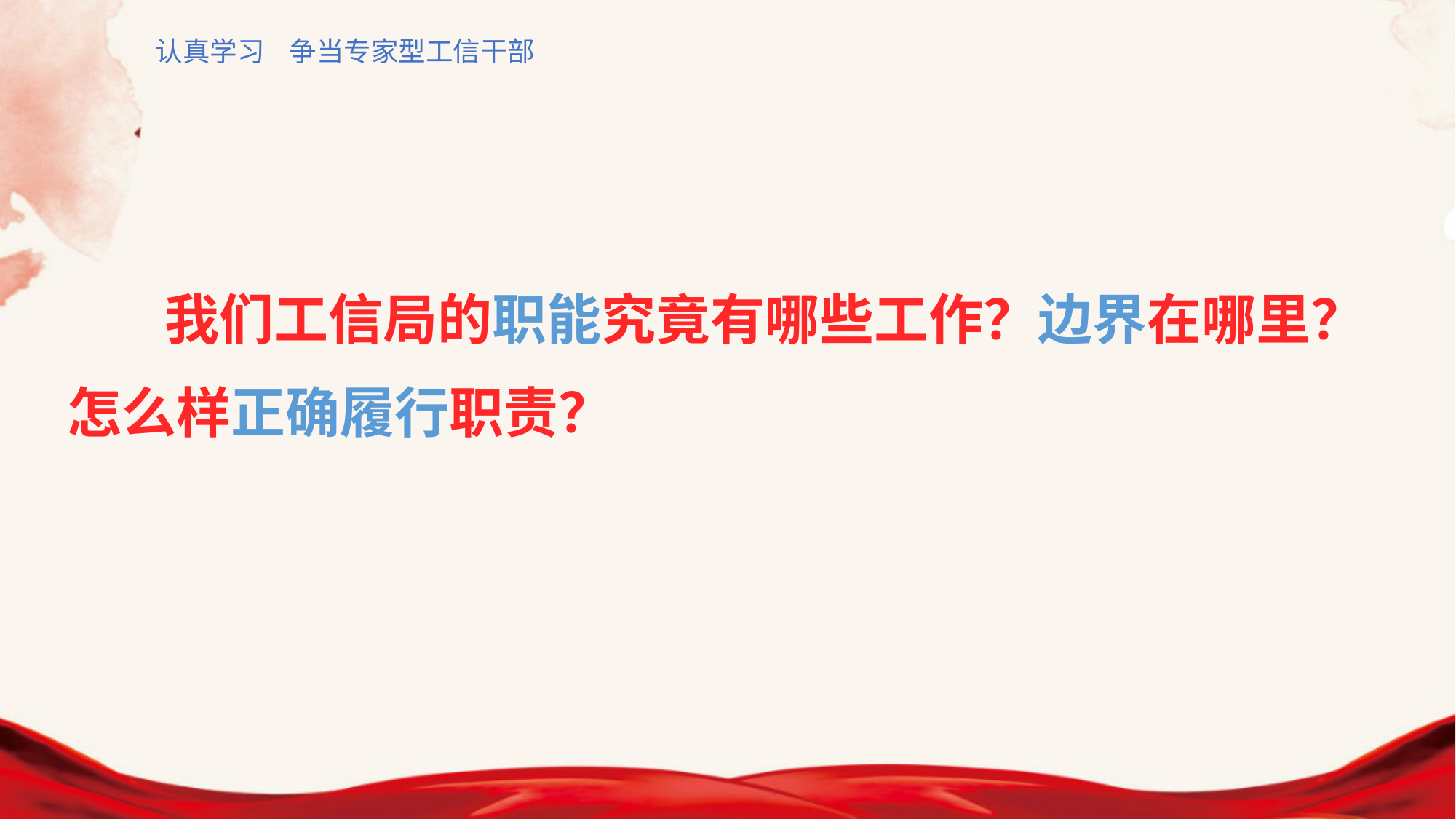

认真学习    争当专家型工信干部
      我们工信局的职能究竟有哪些工作？边界在哪里？怎么样正确履行职责？